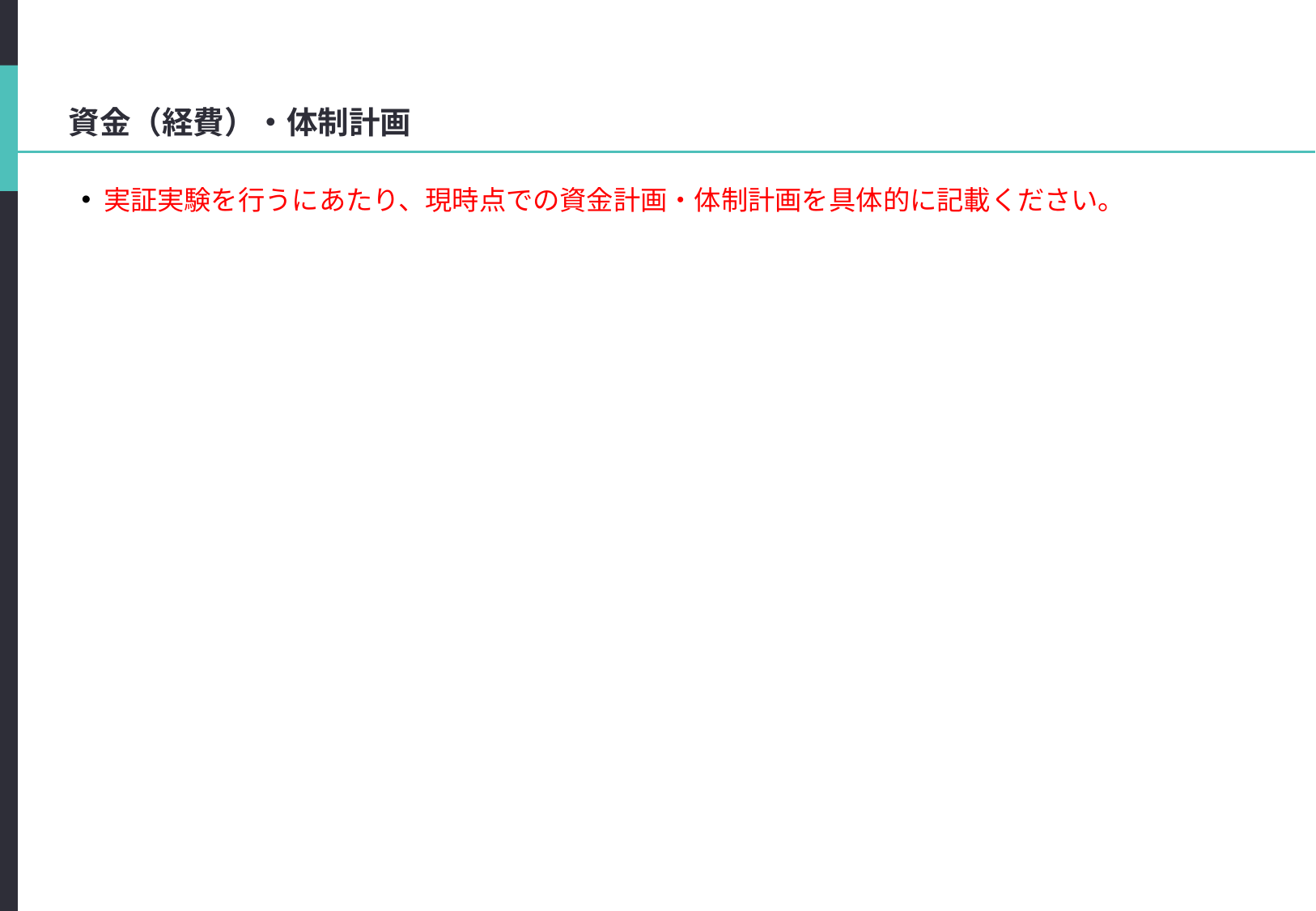

#

資金（経費）・体制計画
実証実験を行うにあたり、現時点での資金計画・体制計画を具体的に記載ください。